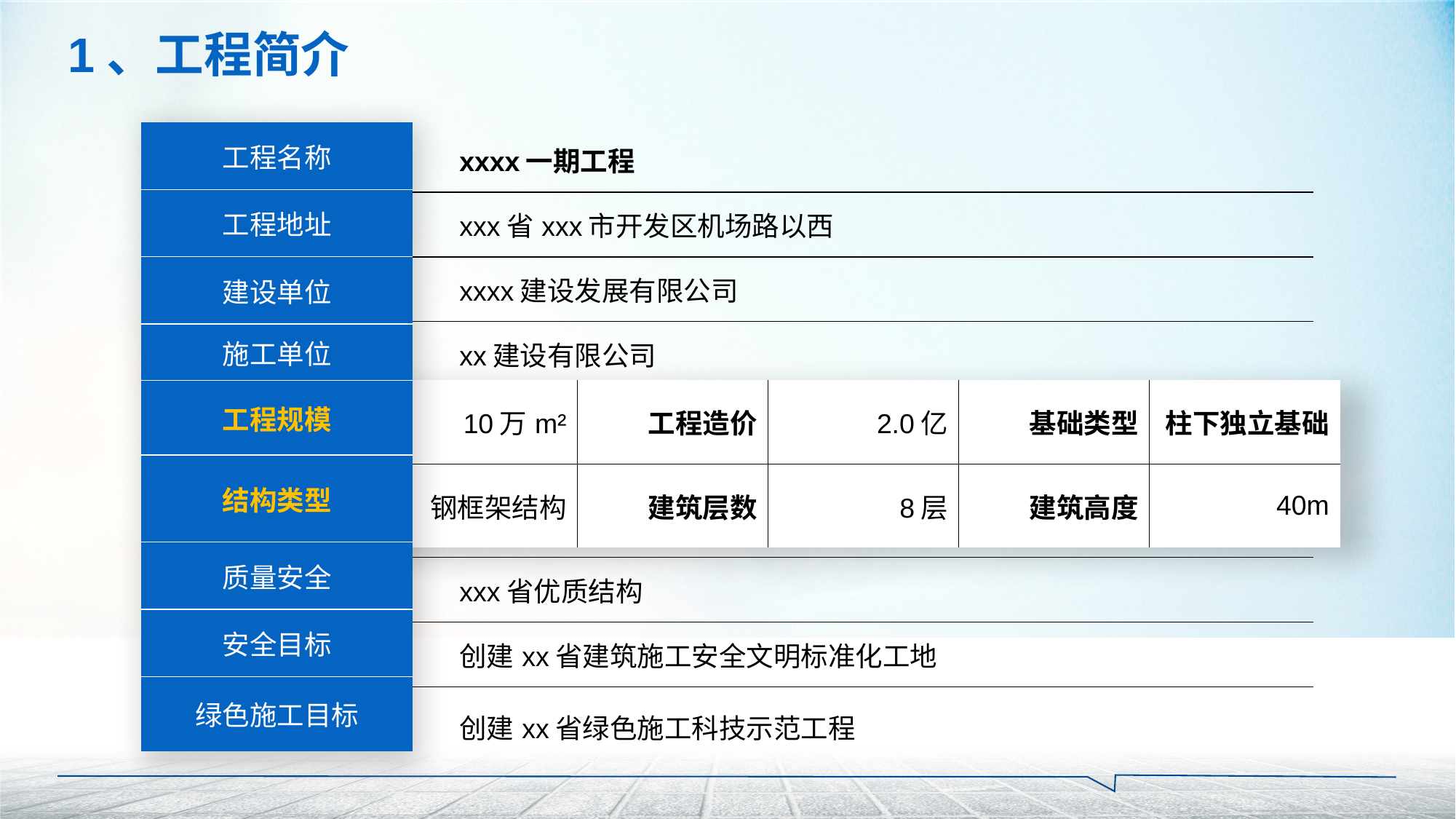

1、工程简介
| 工程名称 |
| --- |
| 工程地址 |
| 建设单位 |
| 施工单位 |
| 工程规模 |
| 结构类型 |
| 质量安全 |
| 安全目标 |
| 绿色施工目标 |
| 工程名称 | xxxx一期工程 |  |  |  |  |
| --- | --- | --- | --- | --- | --- |
| 工程地址 | xxx省xxx市开发区机场路以西 |  |  |  |  |
| 建设单位 | xxxx建设发展有限公司 |  |  |  |  |
| 施工单位 | xx建设有限公司 |  |  |  |  |
| 工程规模 | 10万m² | 工程造价 | 2.0亿 | 基础类型 | 桩基+柱下独立基础+防水筏板 |
| 结构类型 | 钢框架结构 | 建筑层数 | 8层 | 建筑高度 | 40m |
| 质量安全 | xxx省优质结构 |  |  |  |  |
| 安全目标 | 创建xx省建筑施工安全文明标准化工地 |  |  |  |  |
| 绿色施工目标 | 创建xx省绿色施工科技示范工程 |  |  |  |  |
| 工程规模 | 10万m² | 工程造价 | 2.0亿 | 基础类型 | 柱下独立基础 |
| --- | --- | --- | --- | --- | --- |
| 结构类型 | 钢框架结构 | 建筑层数 | 8层 | 建筑高度 | 40m |